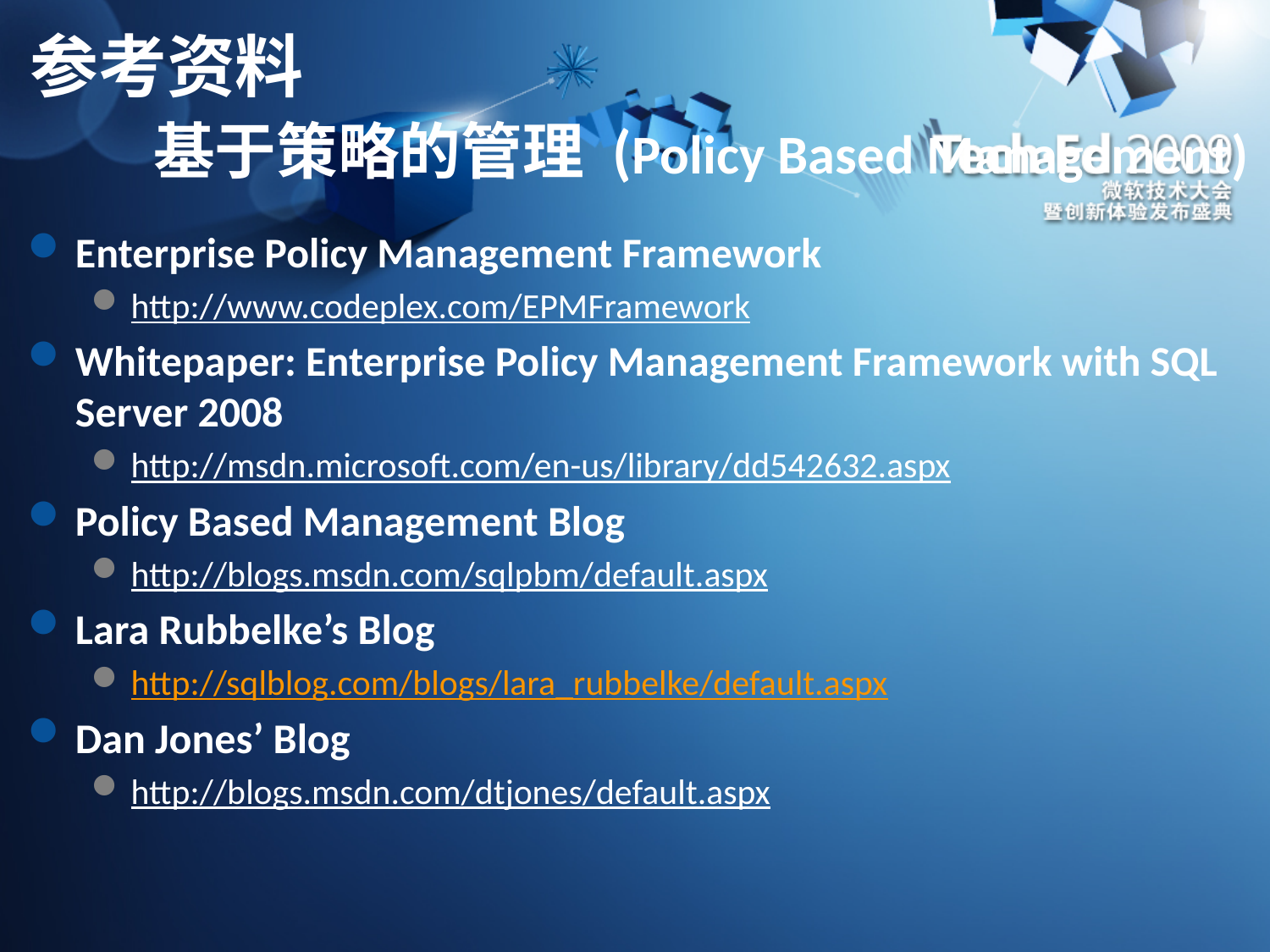

# 参考资料 基于策略的管理 (Policy Based Management)
Enterprise Policy Management Framework
http://www.codeplex.com/EPMFramework
Whitepaper: Enterprise Policy Management Framework with SQL Server 2008
http://msdn.microsoft.com/en-us/library/dd542632.aspx
Policy Based Management Blog
http://blogs.msdn.com/sqlpbm/default.aspx
Lara Rubbelke’s Blog
http://sqlblog.com/blogs/lara_rubbelke/default.aspx
Dan Jones’ Blog
http://blogs.msdn.com/dtjones/default.aspx